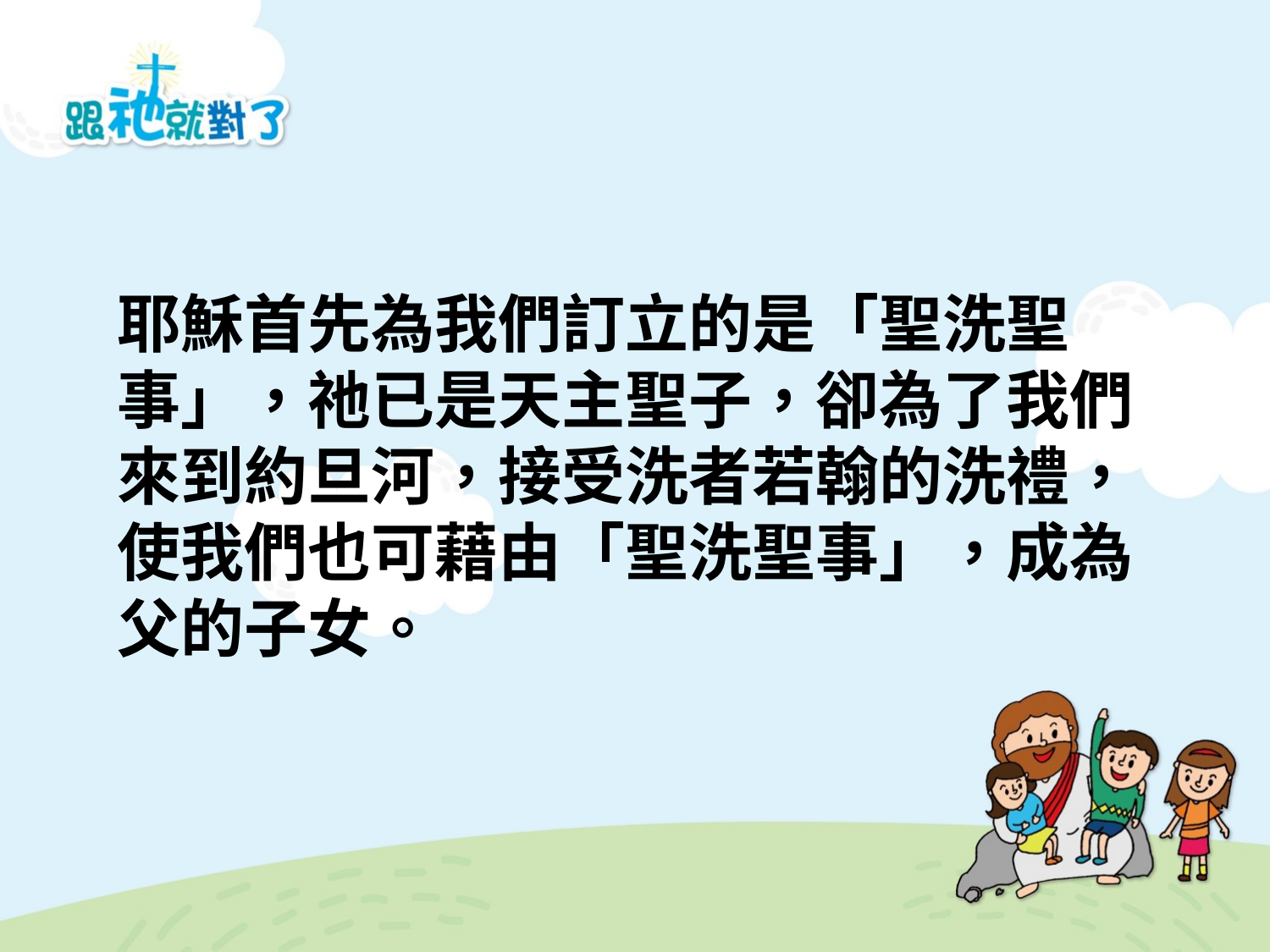

耶穌首先為我們訂立的是「聖洗聖事」，祂已是天主聖子，卻為了我們來到約旦河，接受洗者若翰的洗禮，使我們也可藉由「聖洗聖事」，成為父的子女。